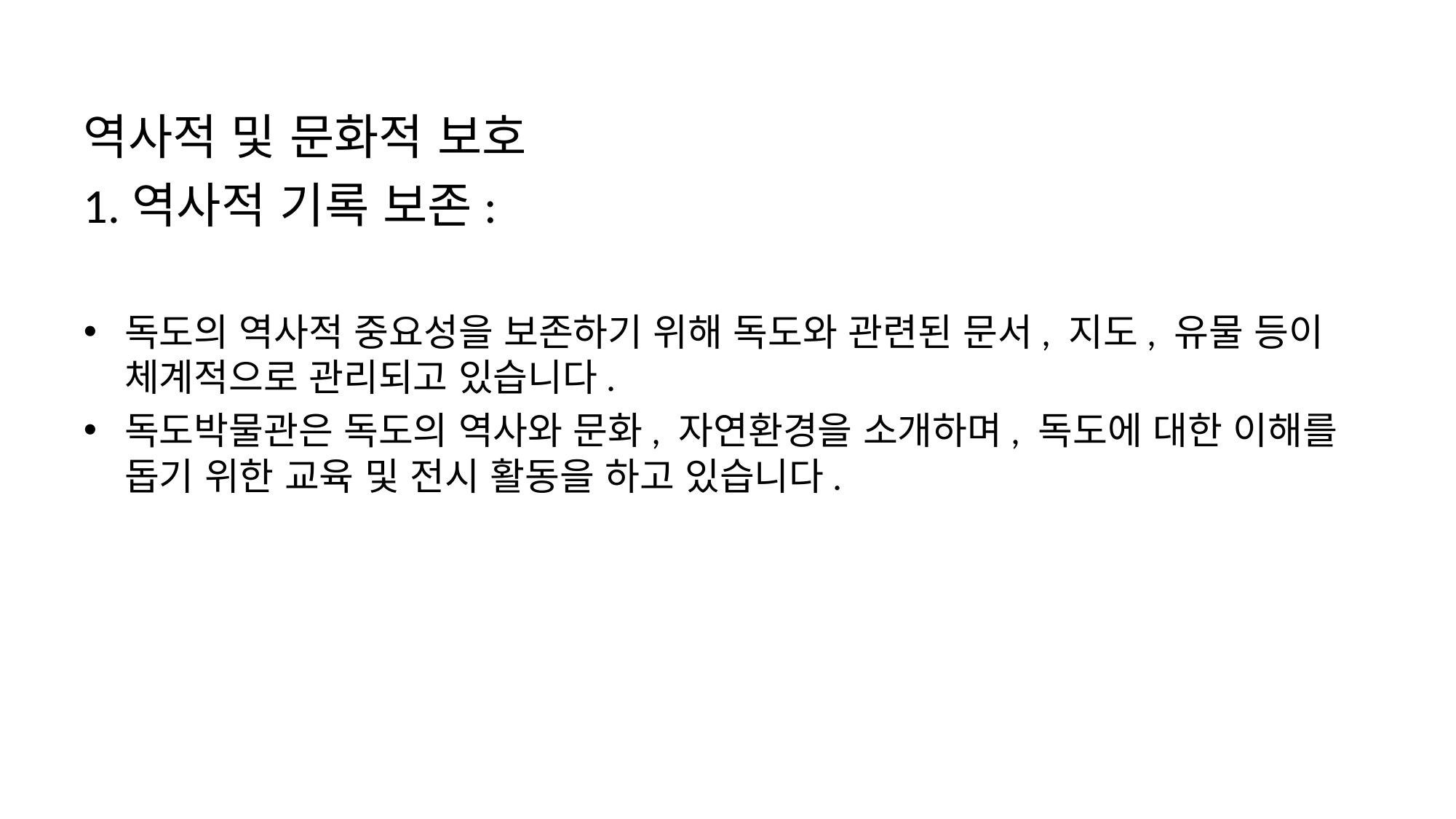

역사적 및 문화적 보호
1.역사적 기록 보존:

독도의 역사적 중요성을 보존하기 위해 독도와 관련된 문서, 지도, 유물 등이 체계적으로 관리되고 있습니다.
독도박물관은 독도의 역사와 문화, 자연환경을 소개하며, 독도에 대한 이해를 돕기 위한 교육 및 전시 활동을 하고 있습니다.